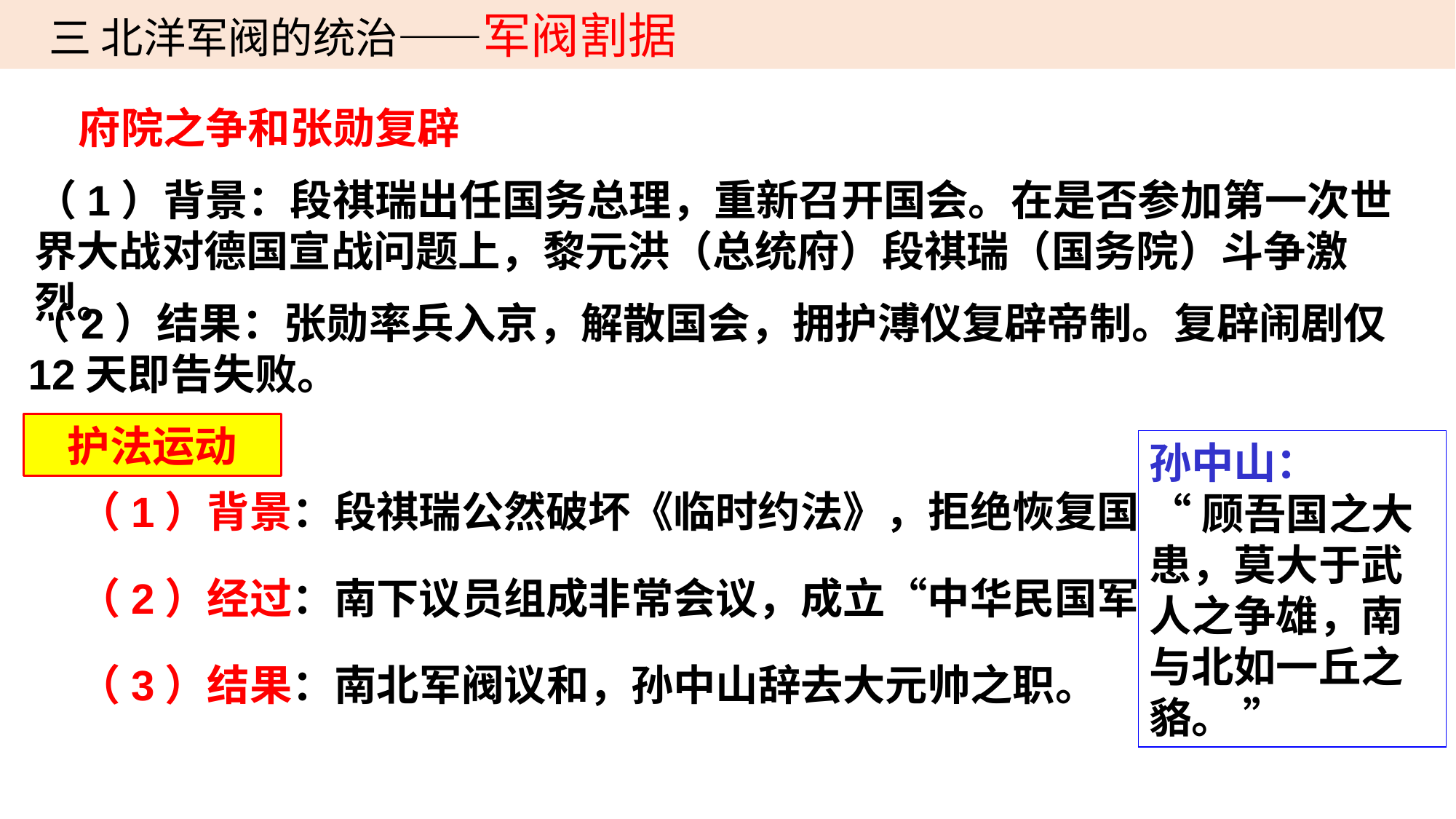

三 北洋军阀的统治——军阀割据
府院之争和张勋复辟
（1）背景：段祺瑞出任国务总理，重新召开国会。在是否参加第一次世界大战对德国宣战问题上，黎元洪（总统府）段祺瑞（国务院）斗争激烈。
（2）结果：张勋率兵入京，解散国会，拥护溥仪复辟帝制。复辟闹剧仅12天即告失败。
护法运动
孙中山：
“顾吾国之大患，莫大于武人之争雄，南与北如一丘之貉。 ”
（1）背景：段祺瑞公然破坏《临时约法》，拒绝恢复国会。
（2）经过：南下议员组成非常会议，成立“中华民国军政府”
（3）结果：南北军阀议和，孙中山辞去大元帅之职。